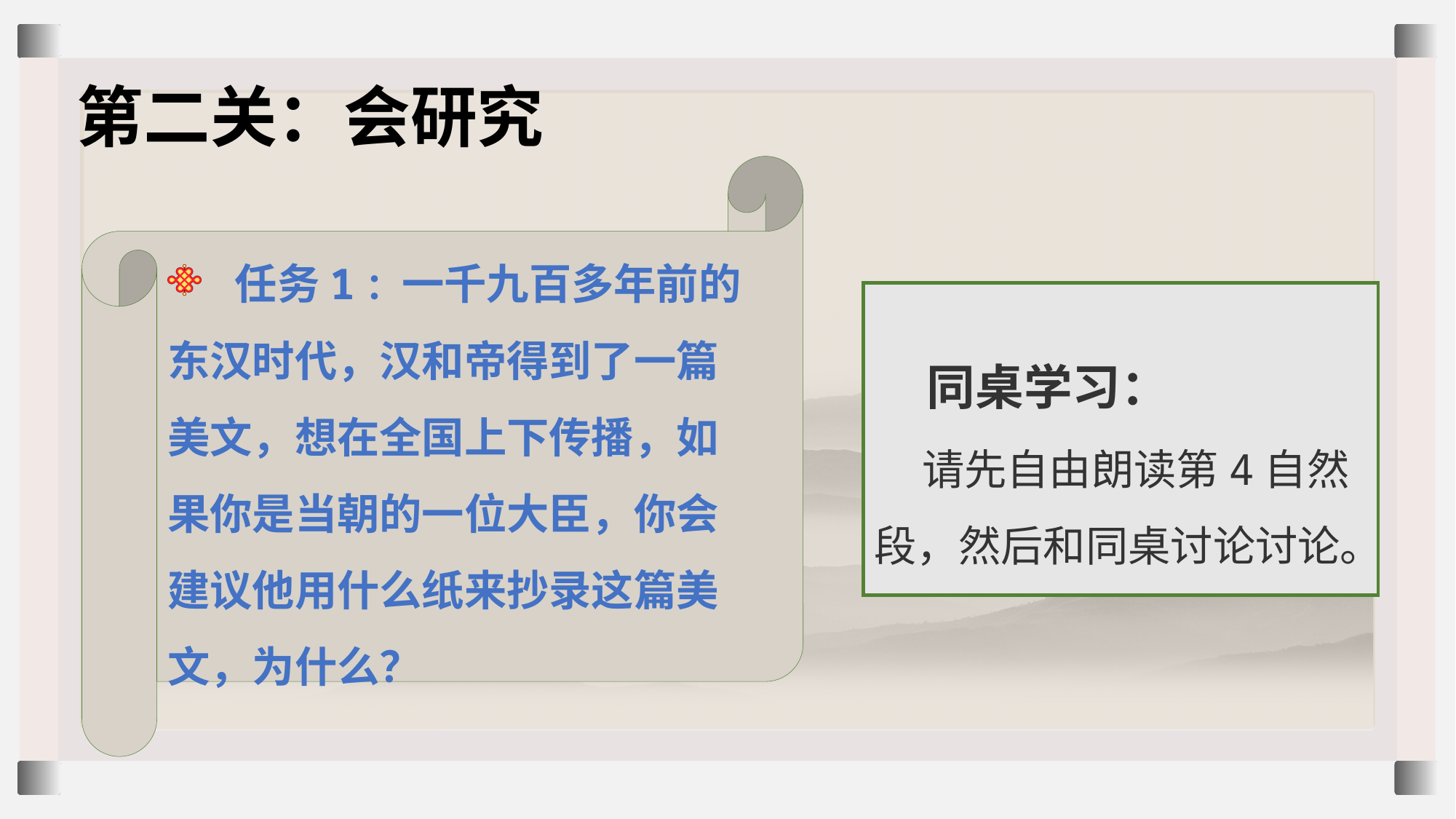

# 第二关：会研究
  任务1：一千九百多年前的东汉时代，汉和帝得到了一篇美文，想在全国上下传播，如果你是当朝的一位大臣，你会建议他用什么纸来抄录这篇美文，为什么？
   同桌学习：
    请先自由朗读第4自然段，然后和同桌讨论讨论。